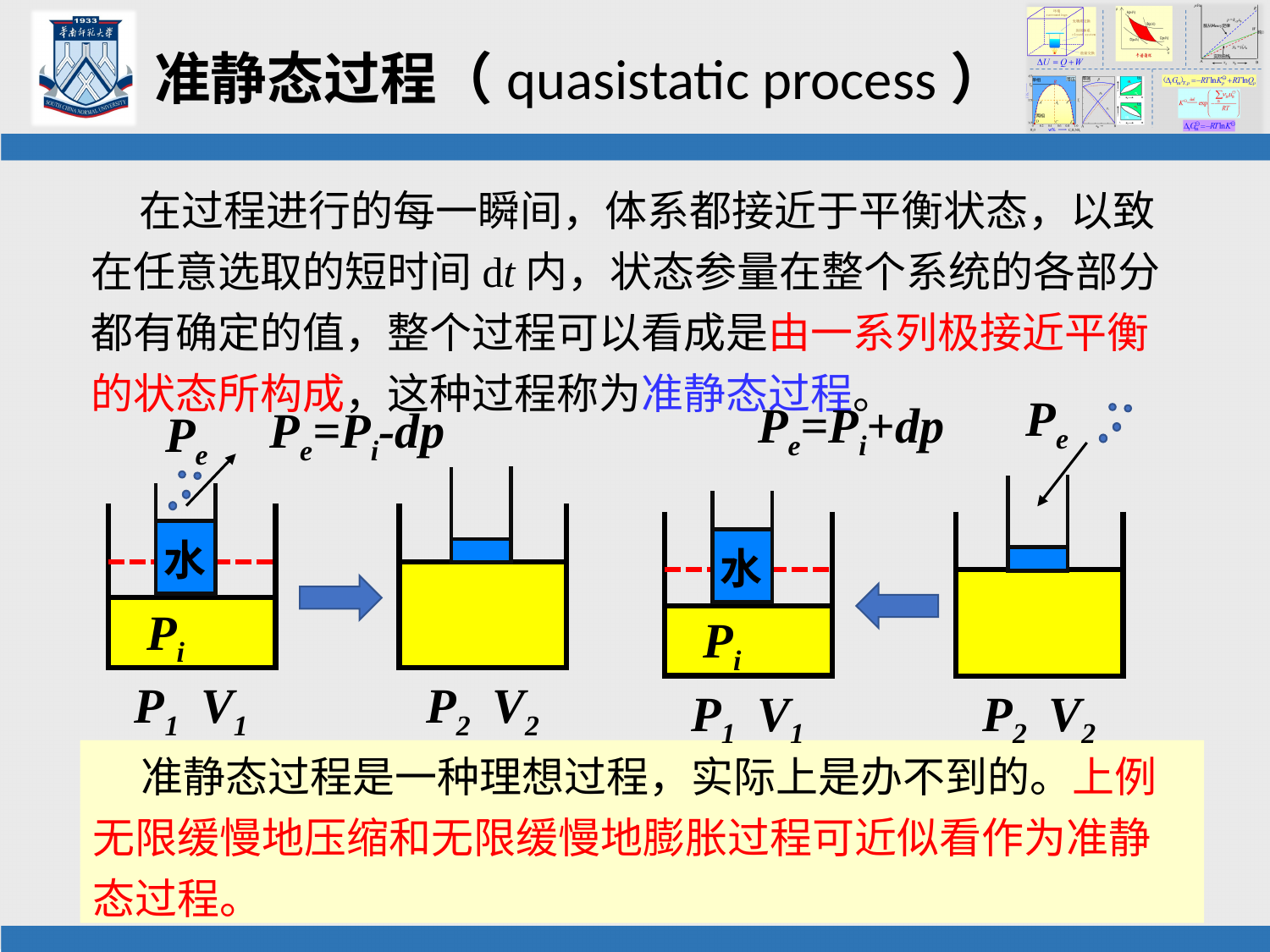

# 准静态过程（quasistatic process）
    在过程进行的每一瞬间，体系都接近于平衡状态，以致在任意选取的短时间dt内，状态参量在整个系统的各部分都有确定的值，整个过程可以看成是由一系列极接近平衡的状态所构成，这种过程称为准静态过程。
Pe
Pe=Pi+dp

水

Pi

P1   V1
P2   V2

Pe=Pi-dp
Pe

水

Pi

P1   V1
P2   V2

    准静态过程是一种理想过程，实际上是办不到的。上例无限缓慢地压缩和无限缓慢地膨胀过程可近似看作为准静态过程。